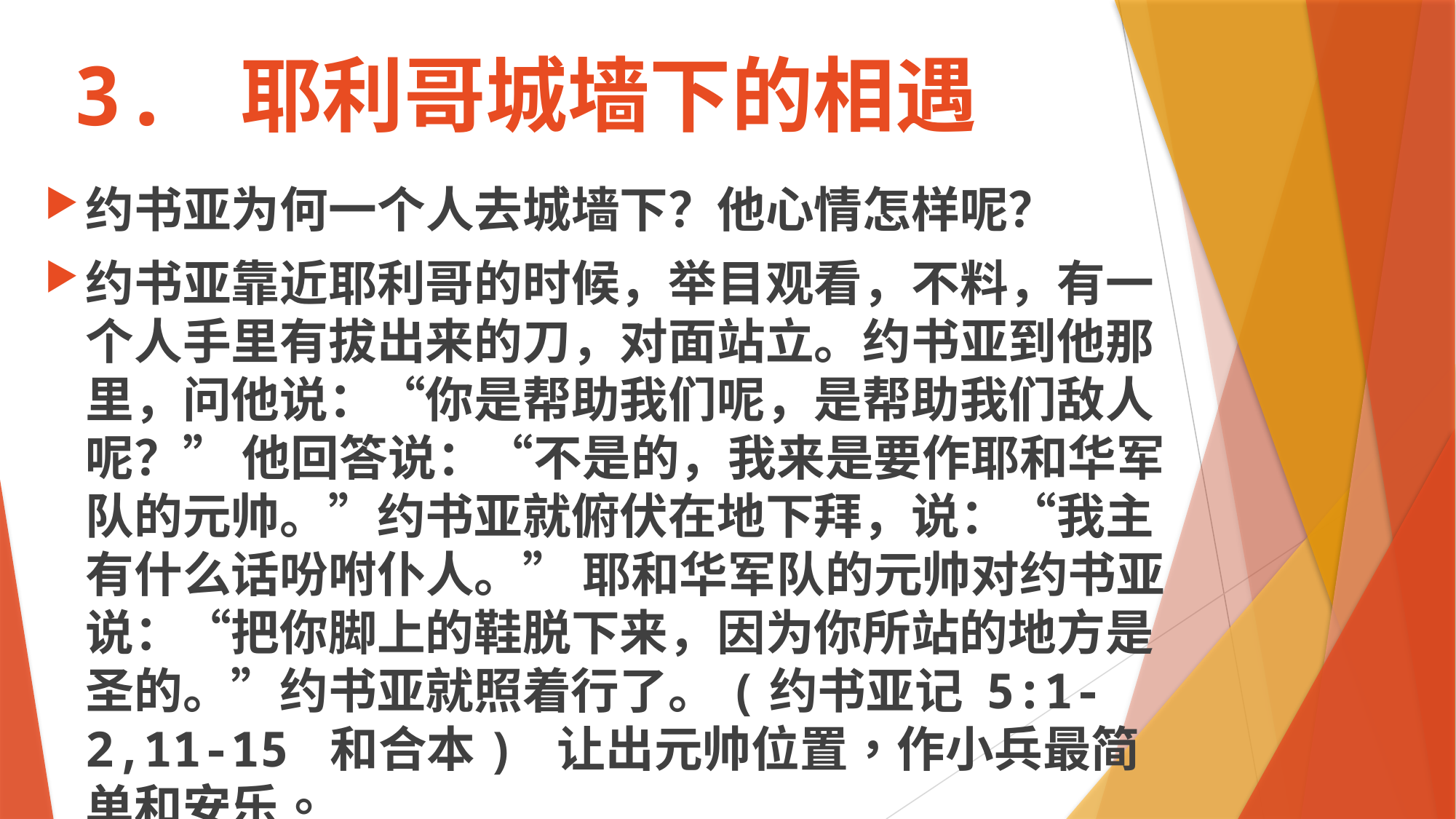

# 3. 耶利哥城墙下的相遇
约书亚为何一个人去城墙下？他心情怎样呢？
约书亚靠近耶利哥的时候，举目观看，不料，有一个人手里有拔出来的刀，对面站立。约书亚到他那里，问他说：“你是帮助我们呢，是帮助我们敌人呢？” 他回答说：“不是的，我来是要作耶和华军队的元帅。”约书亚就俯伏在地下拜，说：“我主有什么话吩咐仆人。” 耶和华军队的元帅对约书亚说：“把你脚上的鞋脱下来，因为你所站的地方是圣的。”约书亚就照着行了。(约书亚记 5:1-2,11-15 和合本) 让出元帅位置，作小兵最简单和安乐。